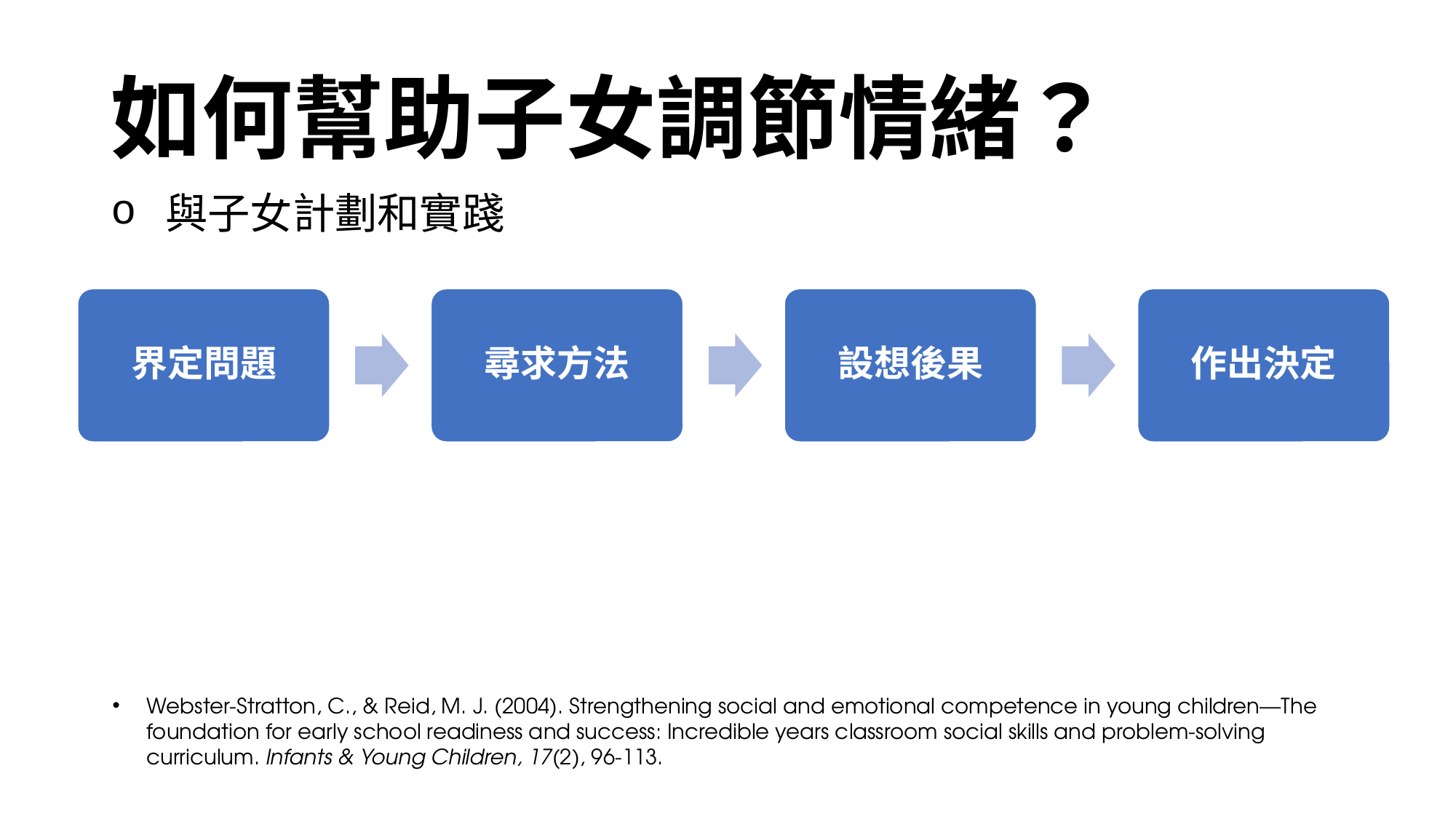

# 如何幫助子女調節情緒？
與子女計劃和實踐

界定問題
尋求方法
設想後果
作出決定

Webster-Stratton, C., & Reid, M. J. (2004). Strengthening social and emotional competence in young children—The foundation for early school readiness and success: Incredible years classroom social skills and problem-solving curriculum. Infants & Young Children, 17(2), 96-113.